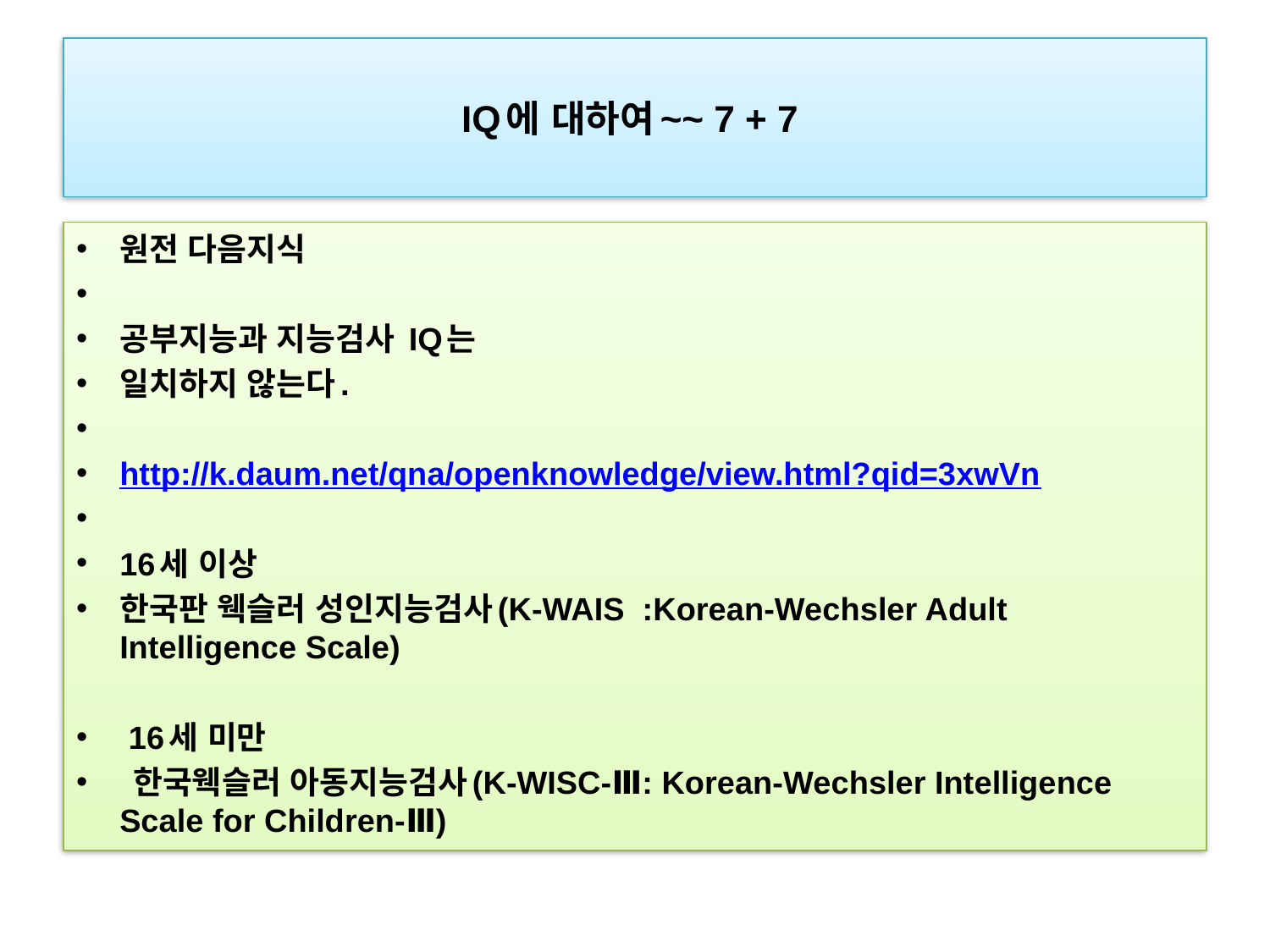

# IQ에 대하여~~ 7 + 7
원전 다음지식

공부지능과 지능검사 IQ는
일치하지 않는다.

http://k.daum.net/qna/openknowledge/view.html?qid=3xwVn

16세 이상
한국판 웩슬러 성인지능검사(K-WAIS  :Korean-Wechsler Adult Intelligence Scale)

 16세 미만
 한국웩슬러 아동지능검사(K-WISC-Ⅲ: Korean-Wechsler Intelligence Scale for Children-Ⅲ)